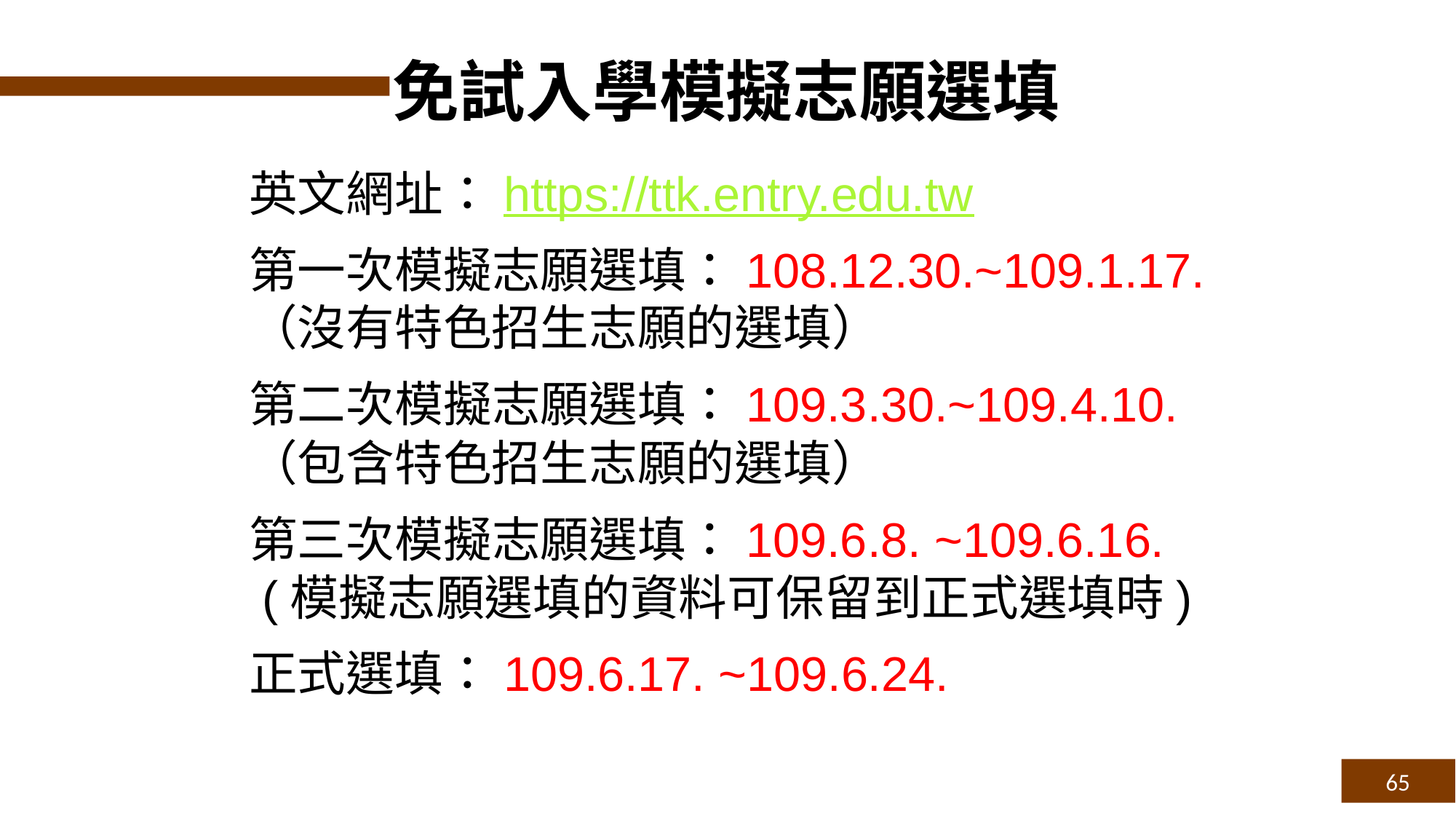

免試入學模擬志願選填

英文網址：https://ttk.entry.edu.tw
第一次模擬志願選填：108.12.30.~109.1.17.
（沒有特色招生志願的選填）
第二次模擬志願選填：109.3.30.~109.4.10.
（包含特色招生志願的選填）
第三次模擬志願選填：109.6.8. ~109.6.16.
 (模擬志願選填的資料可保留到正式選填時)
正式選填：109.6.17. ~109.6.24.

65